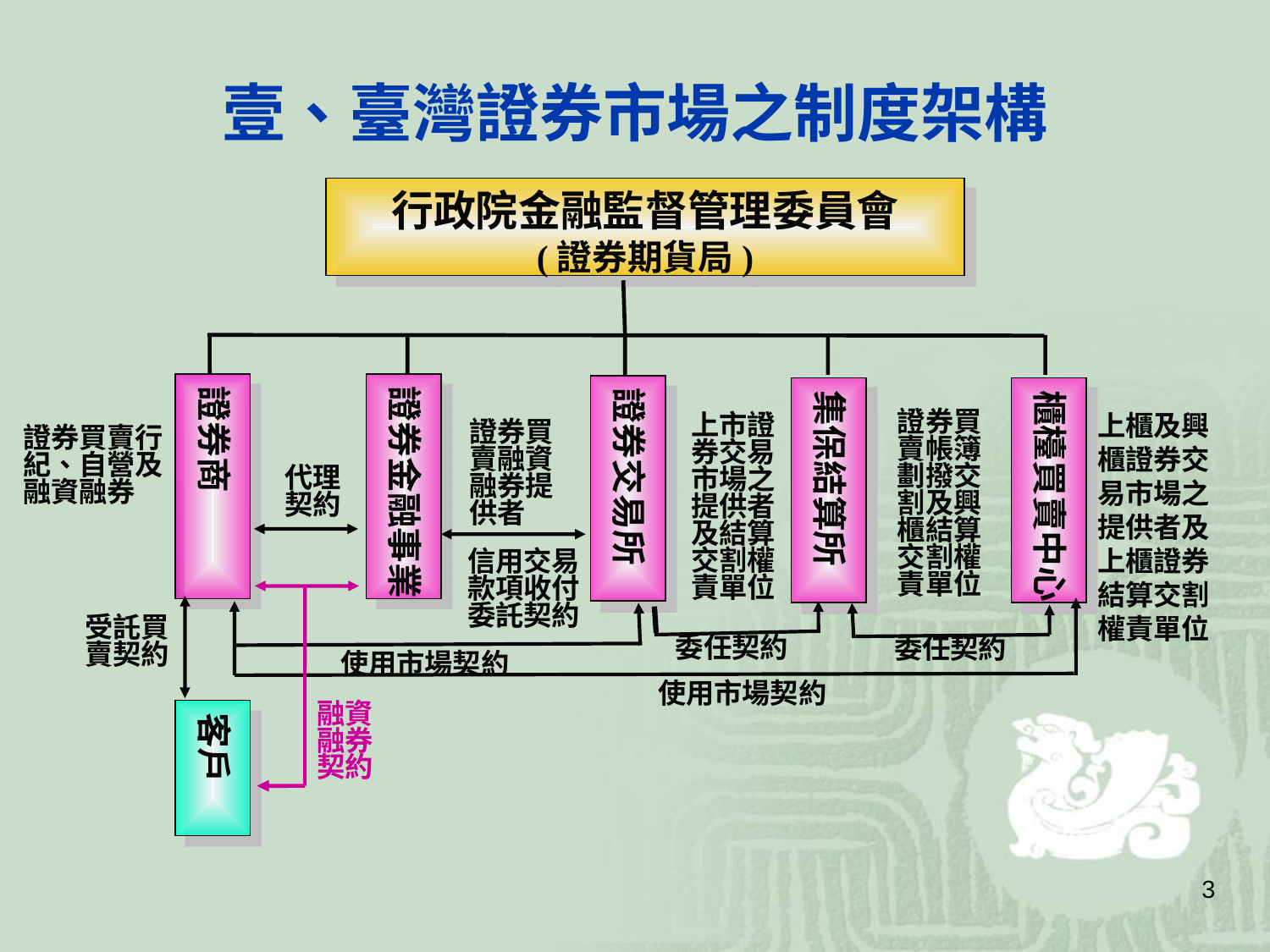

# 壹、臺灣證券市場之制度架構
行政院金融監督管理委員會
(證券期貨局)
款

證券商
證券商
證券金融事業
證券交易所
集保結算所
櫃檯買賣中心
上櫃及興櫃證券交易市場之提供者及上櫃證券結算交割權責單位
證券買賣帳簿劃撥交割及興櫃結算交割權責單位
上市證券交易市場之提供者及結算交割權責單位
證券買賣融資融券提供者
證券買賣行紀、自營及融資融券
代理契約

信用交易款項收付委託契約

受託買賣契約

委任契約

委任契約

使用市場契約

使用市場契約
融資融券契約
客戶

3